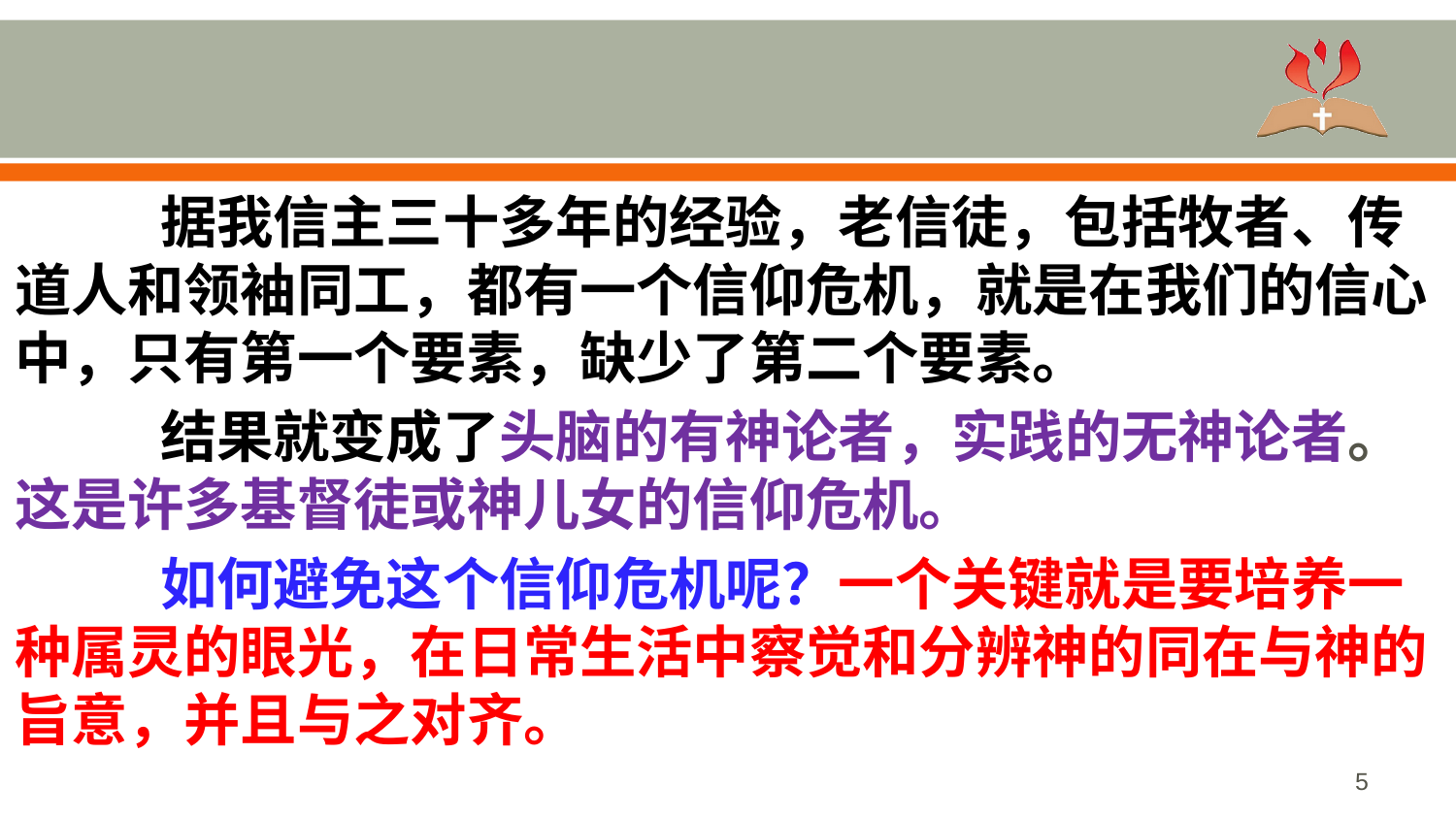

据我信主三十多年的经验，老信徒，包括牧者、传道人和领袖同工，都有一个信仰危机，就是在我们的信心中，只有第一个要素，缺少了第二个要素。
	结果就变成了头脑的有神论者，实践的无神论者。这是许多基督徒或神儿女的信仰危机。
	如何避免这个信仰危机呢？一个关键就是要培养一种属灵的眼光，在日常生活中察觉和分辨神的同在与神的旨意，并且与之对齐。

5